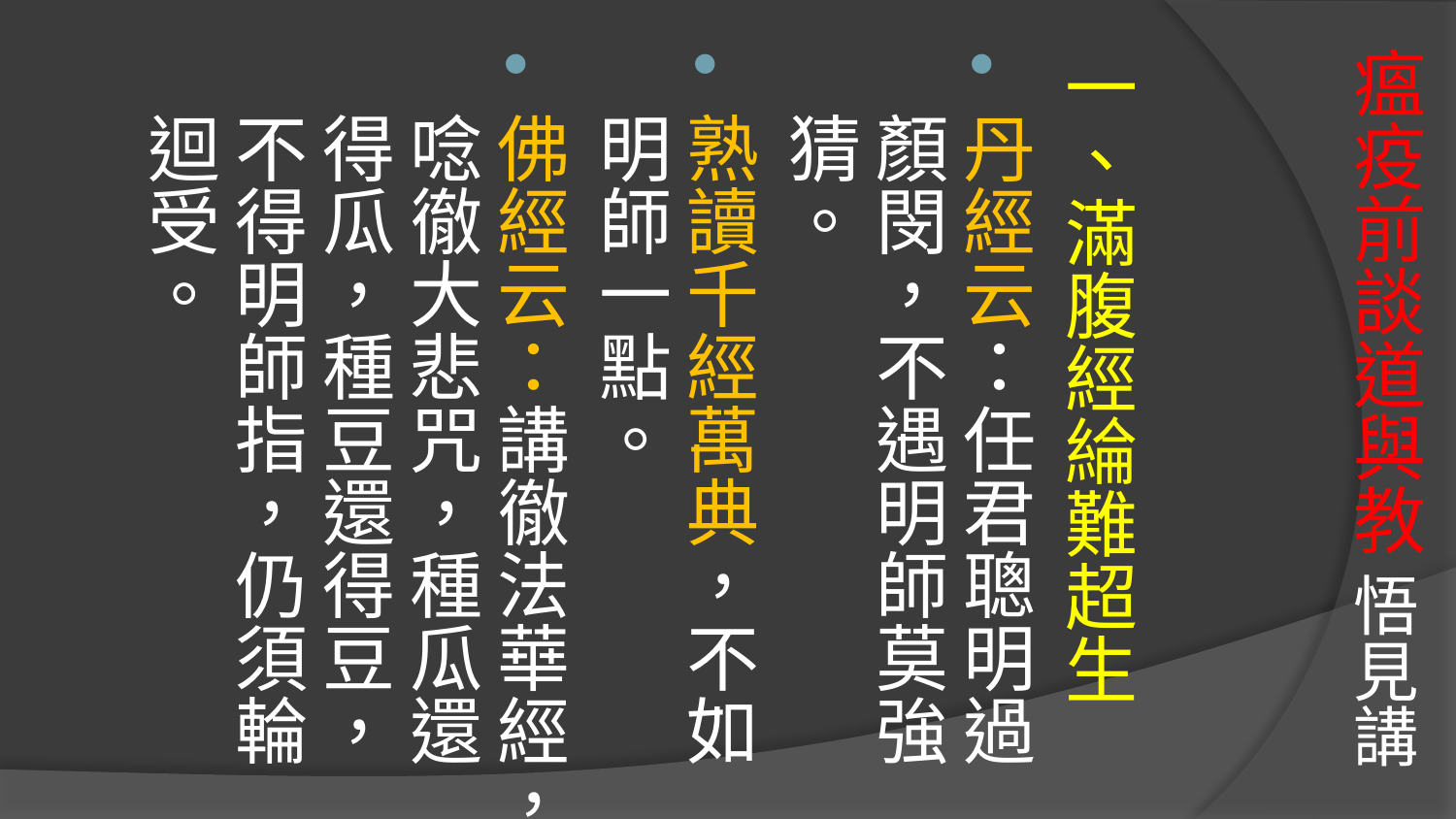

# 瘟疫前談道與教 悟見講
一、滿腹經綸難超生
丹經云：任君聰明過顏閔，不遇明師莫強猜。
熟讀千經萬典，不如明師一點。
佛經云：講徹法華經，唸徹大悲咒，種瓜還得瓜，種豆還得豆，不得明師指，仍須輪迴受。